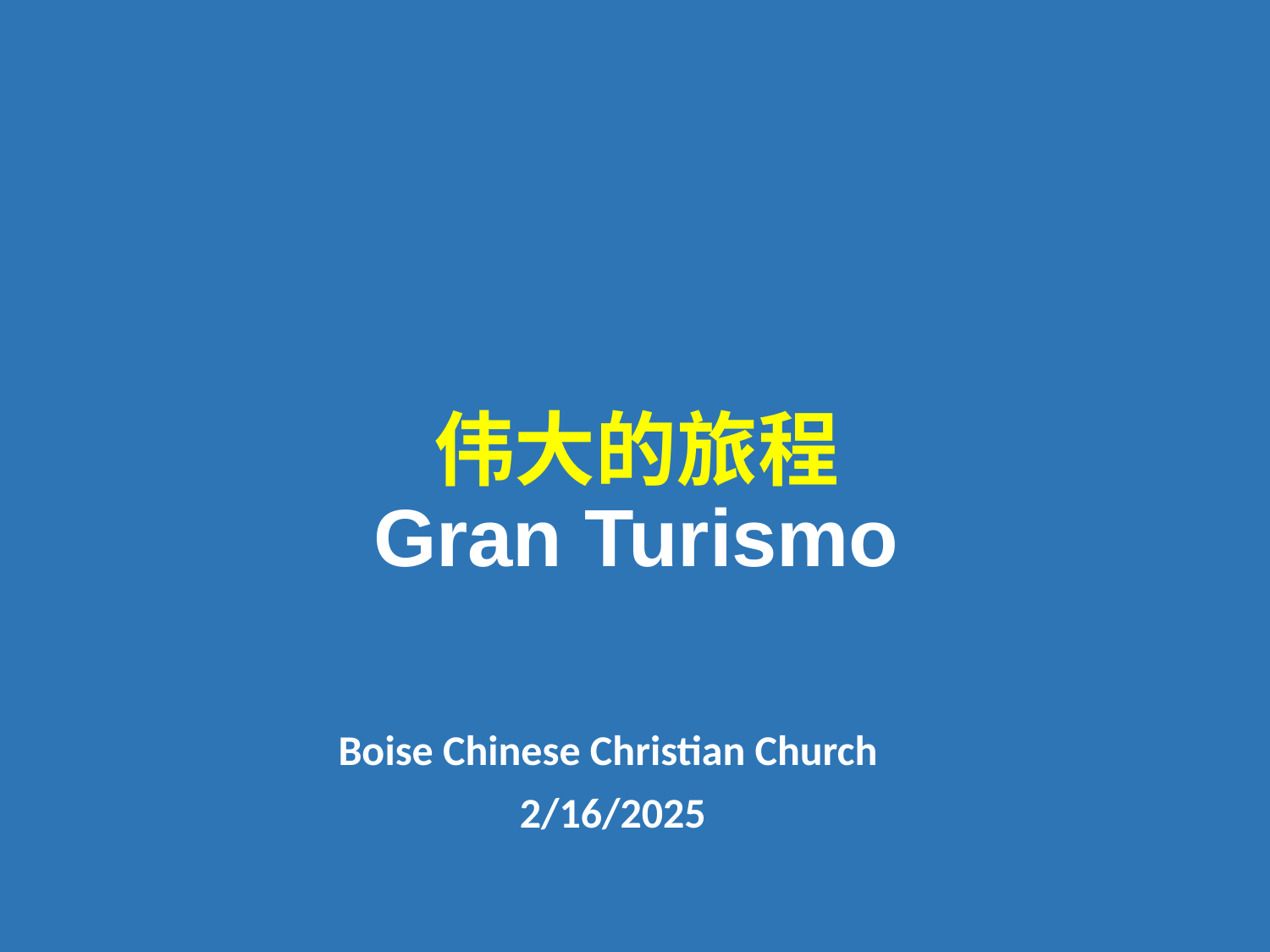

# 伟大的旅程 Gran Turismo
Boise Chinese Christian Church
2/16/2025